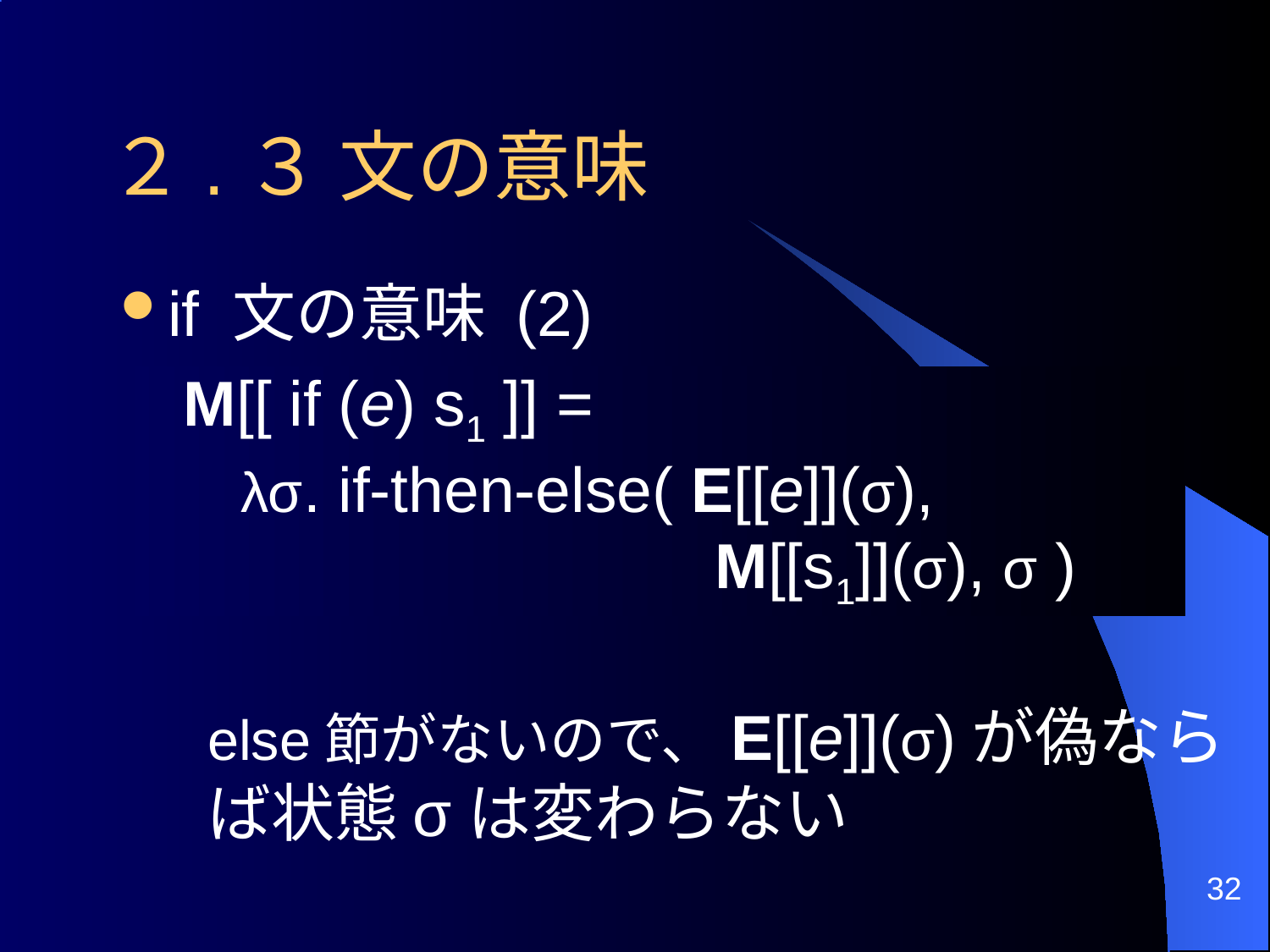

# ２.３ 文の意味
if 文の意味 (2)
M[[ if (e) s1 ]] =
 λσ. if-then-else( E[[e]](σ),
                            M[[s1]](σ), σ )

else節がないので、E[[e]](σ)が偽ならば状態σは変わらない
32